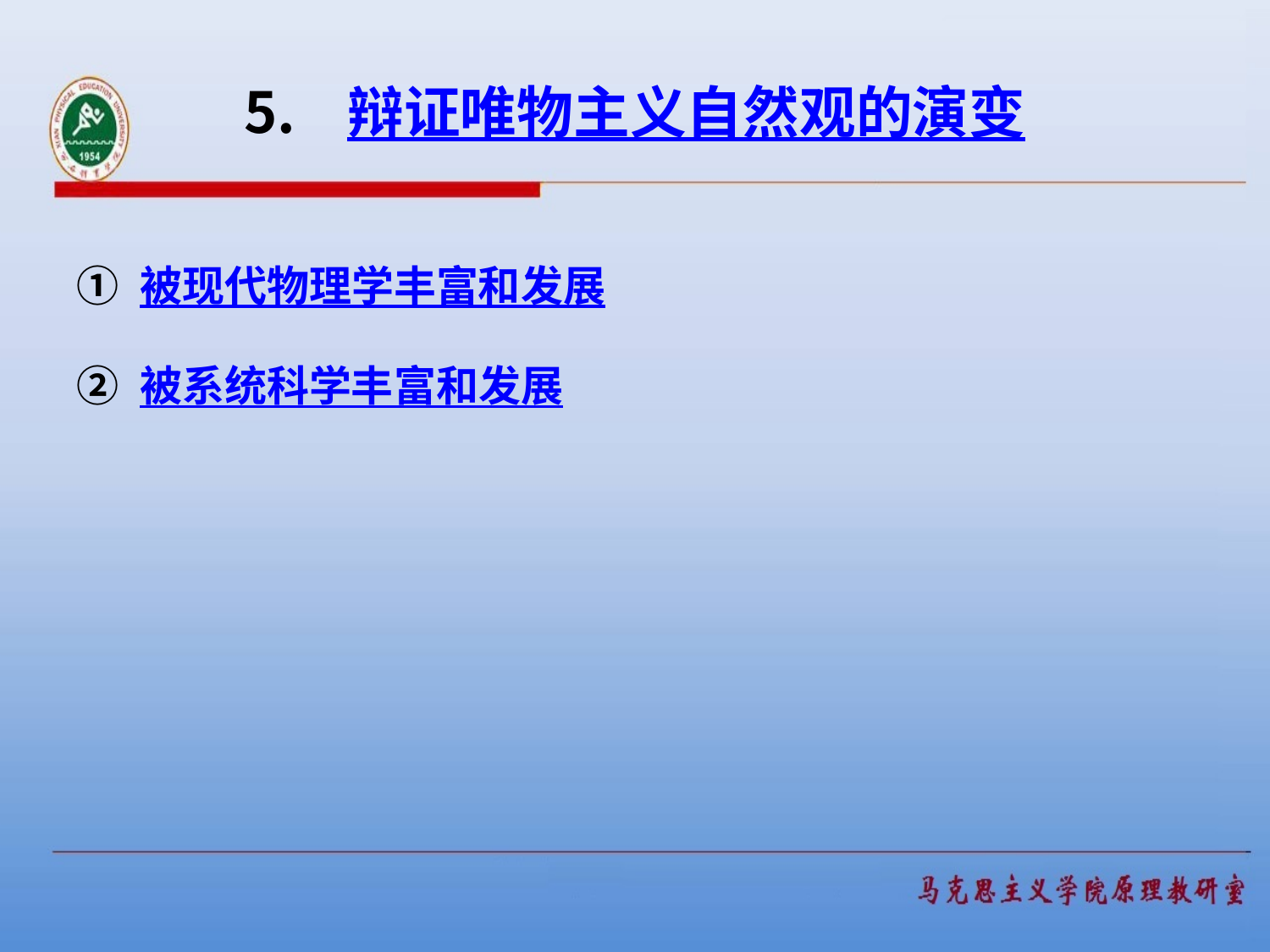

# 辩证唯物主义自然观的演变
被现代物理学丰富和发展
被系统科学丰富和发展